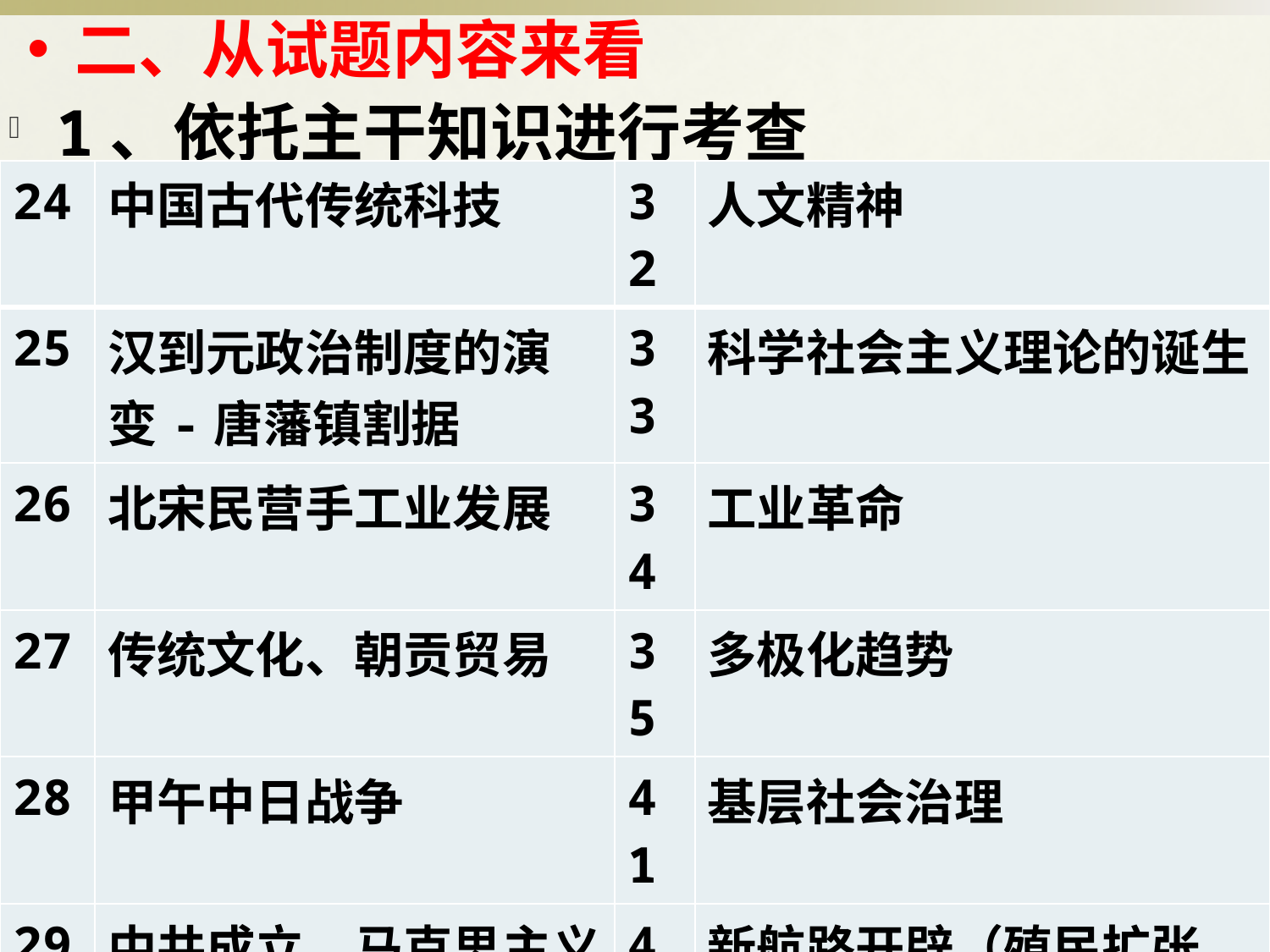

# 二、从试题内容来看
1、依托主干知识进行考查

| 24 | 中国古代传统科技 | 32 | 人文精神 |
| --- | --- | --- | --- |
| 25 | 汉到元政治制度的演变-唐藩镇割据 | 33 | 科学社会主义理论的诞生 |
| 26 | 北宋民营手工业发展 | 34 | 工业革命 |
| 27 | 传统文化、朝贡贸易 | 35 | 多极化趋势 |
| 28 | 甲午中日战争 | 41 | 基层社会治理 |
| 29 | 中共成立、马克思主义在中国的传播 | 42 | 新航路开辟（殖民扩张、黑奴贸易、人文主义、宗教改革） |
| 30 | 解放战争期间中共的独立自主外交 |  |  |
| 31 | 一五计划 |  |  |